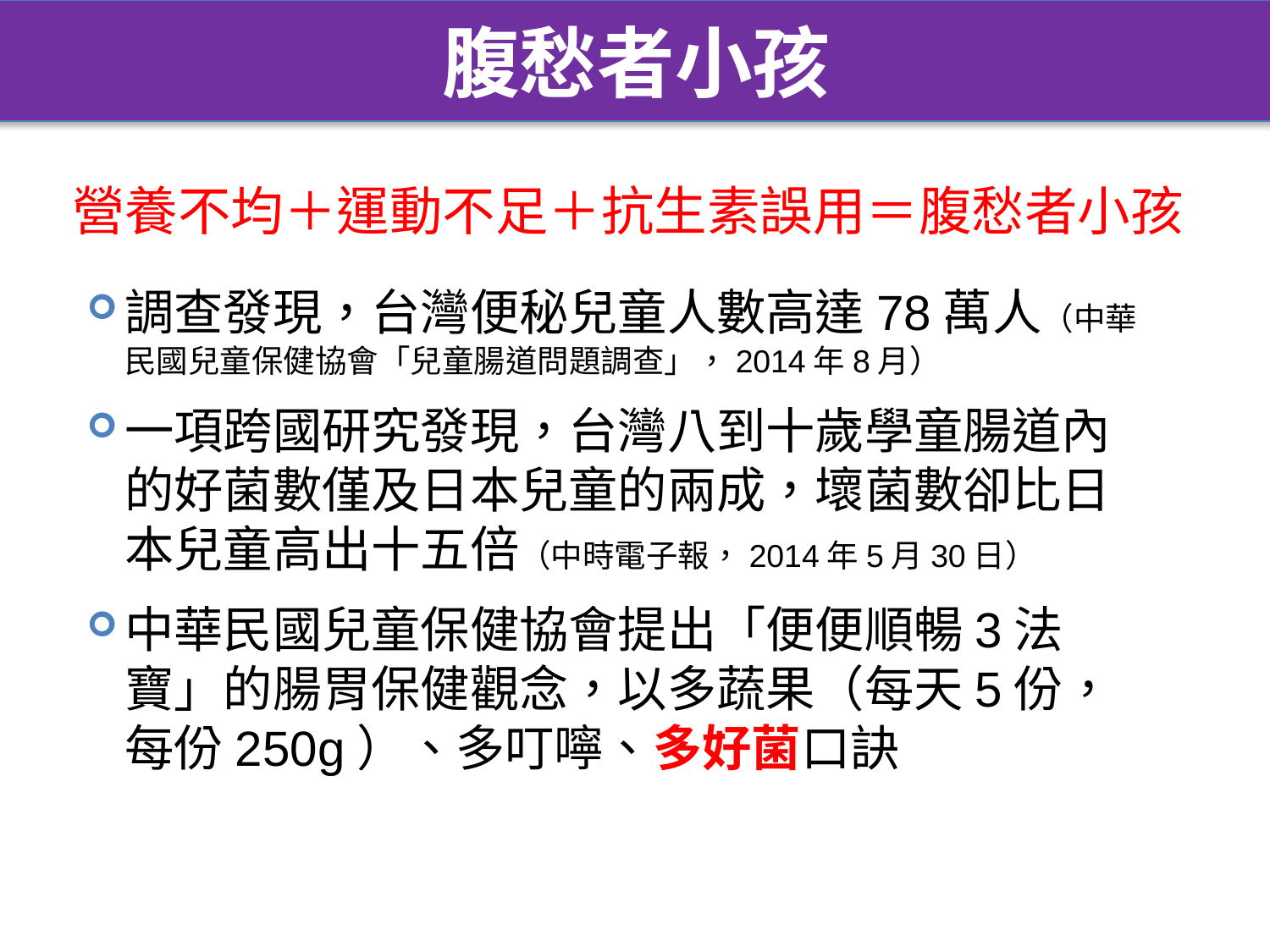

腹愁者小孩
營養不均＋運動不足＋抗生素誤用＝腹愁者小孩
調查發現，台灣便秘兒童人數高達78萬人（中華民國兒童保健協會「兒童腸道問題調查」，2014年8月）
一項跨國研究發現，台灣八到十歲學童腸道內的好菌數僅及日本兒童的兩成，壞菌數卻比日本兒童高出十五倍（中時電子報，2014年5月30日）
中華民國兒童保健協會提出「便便順暢3法寶」的腸胃保健觀念，以多蔬果（每天5份，每份250g）、多叮嚀、多好菌口訣